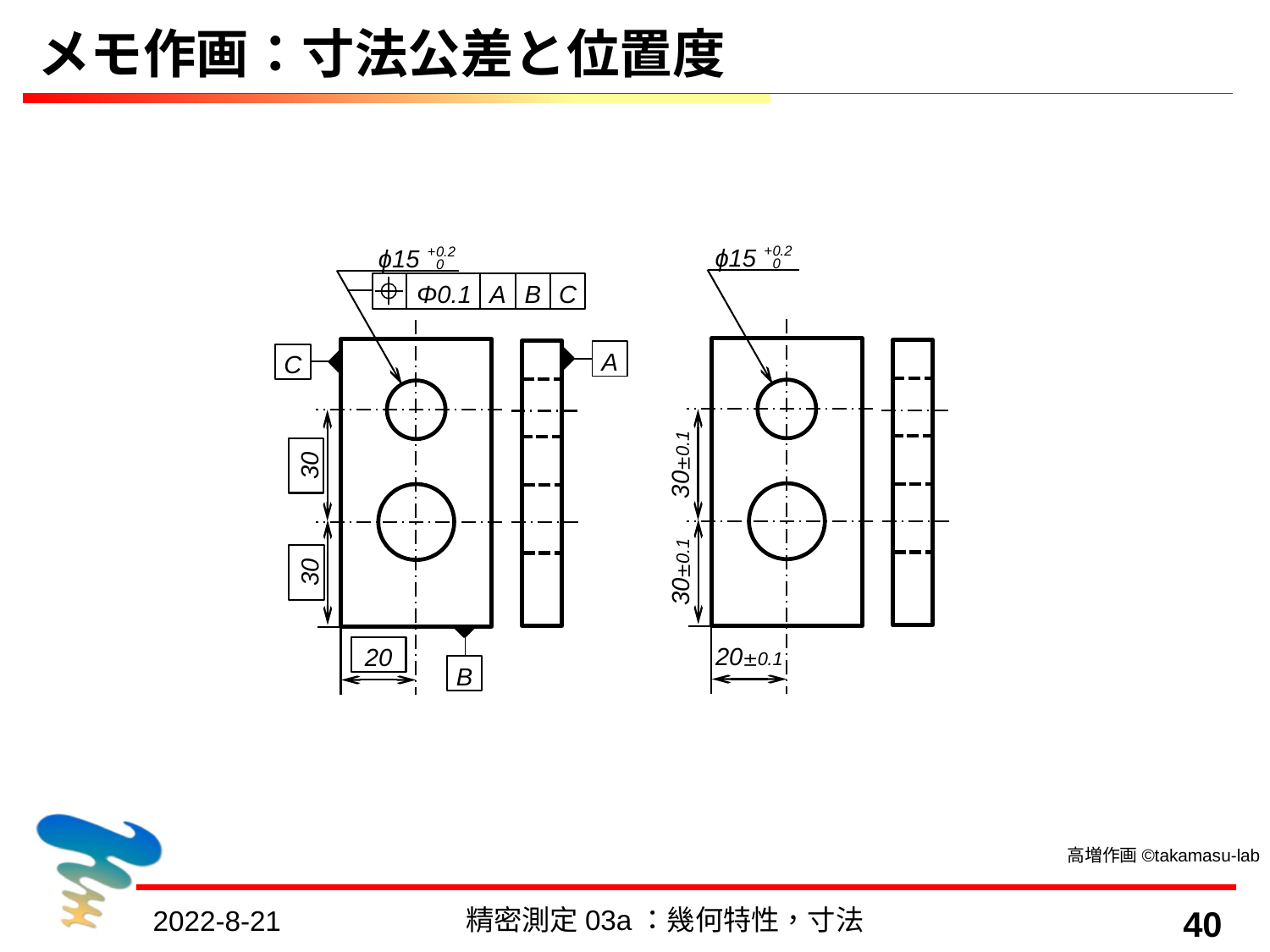

# メモ作画：寸法公差と位置度
ϕ15
+ 0.2
      0

30±0.1

30±0.1
20±0.1
ϕ15
+ 0.2
      0

Φ0.1
A
B
C

A

C

30

30
20

B
高増作画©takamasu-lab
精密測定03a：幾何特性，寸法
40
2022-8-21